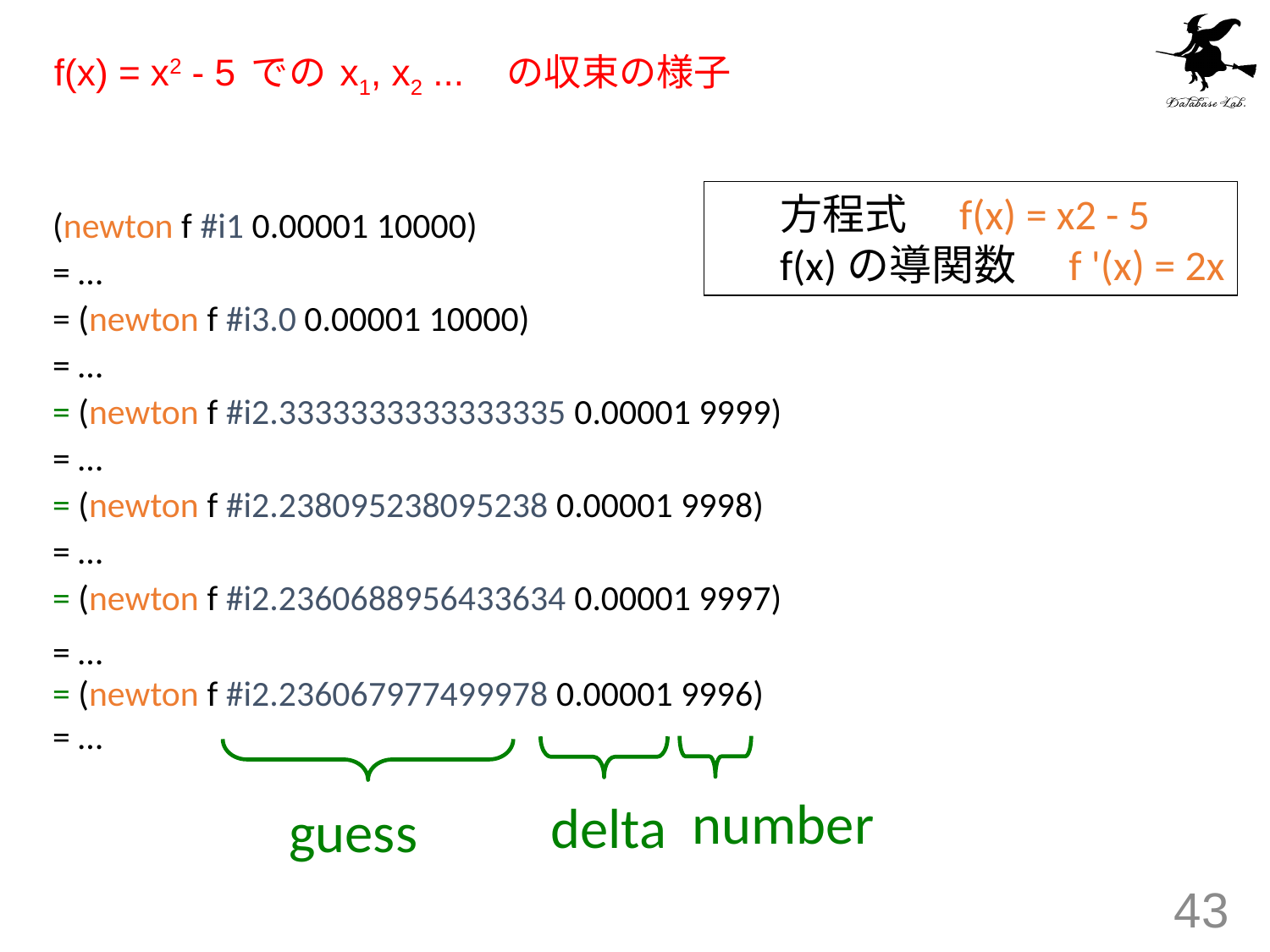

# f(x) = x2 - 5 での x1, x2 ...　の収束の様子
方程式　f(x) = x2 - 5
f(x)の導関数　f '(x) = 2x
(newton f #i1 0.00001 10000)
= …
= (newton f #i3.0 0.00001 10000)
= …
= (newton f #i2.3333333333333335 0.00001 9999)
= …
= (newton f #i2.238095238095238 0.00001 9998)
= …
= (newton f #i2.2360688956433634 0.00001 9997)
= …
= (newton f #i2.236067977499978 0.00001 9996)
= …

number
delta
guess
43